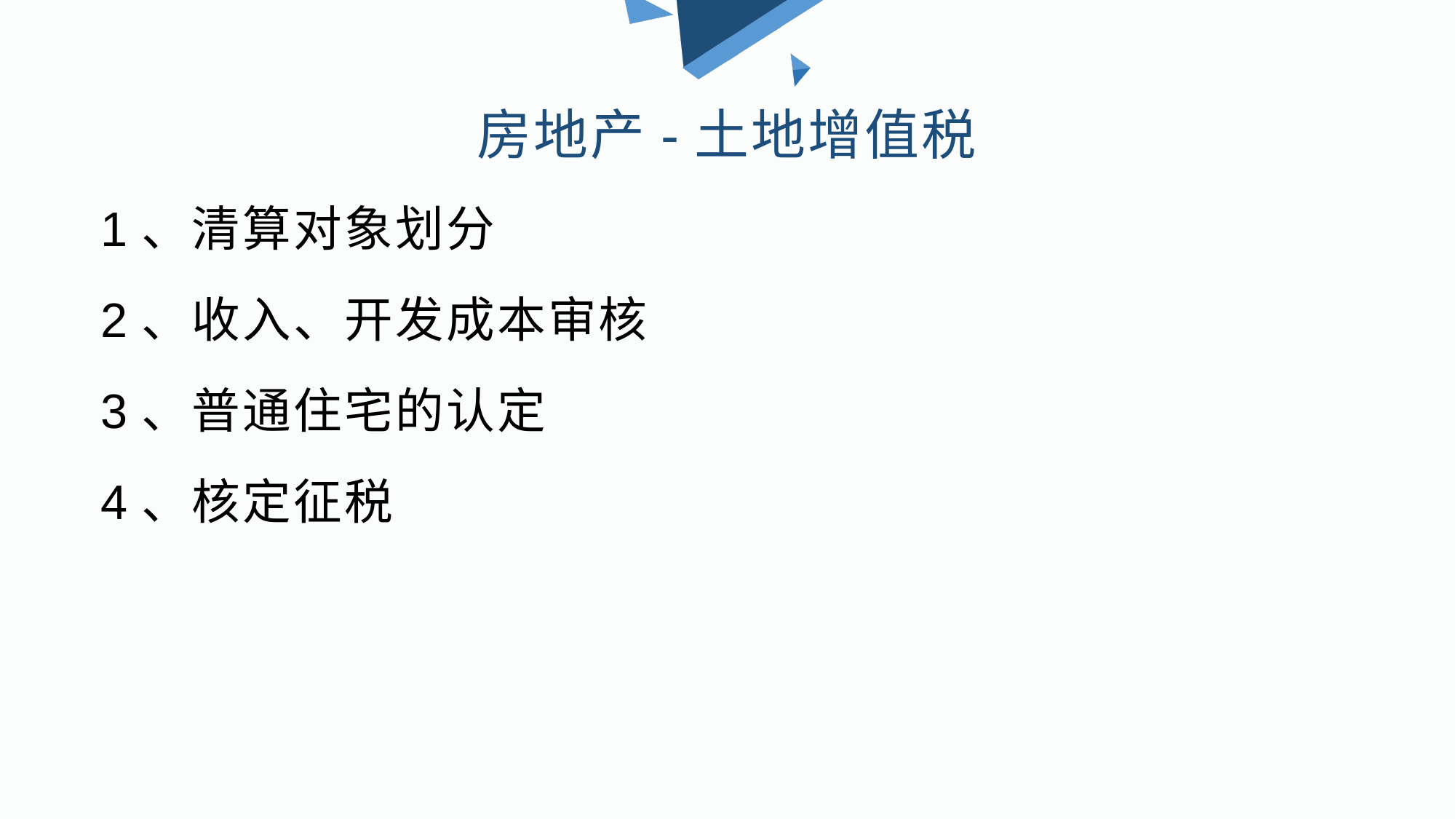

房地产-土地增值税
   1、清算对象划分
   2、收入、开发成本审核
   3、普通住宅的认定
   4、核定征税
40